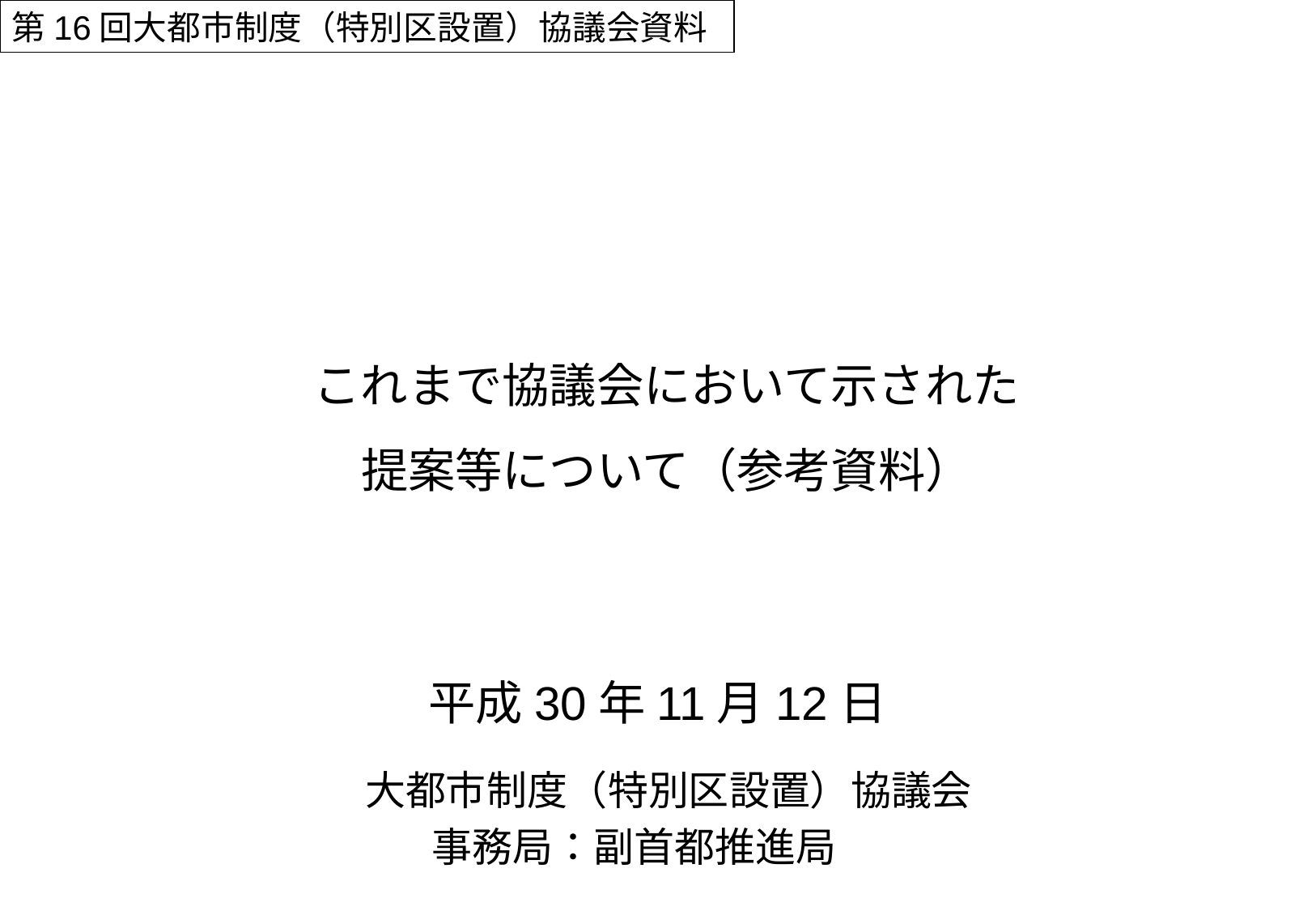

第16回大都市制度（特別区設置）協議会資料
これまで協議会において示された
提案等について（参考資料）
平成30年11月12日

 大都市制度（特別区設置）協議会
事務局：副首都推進局